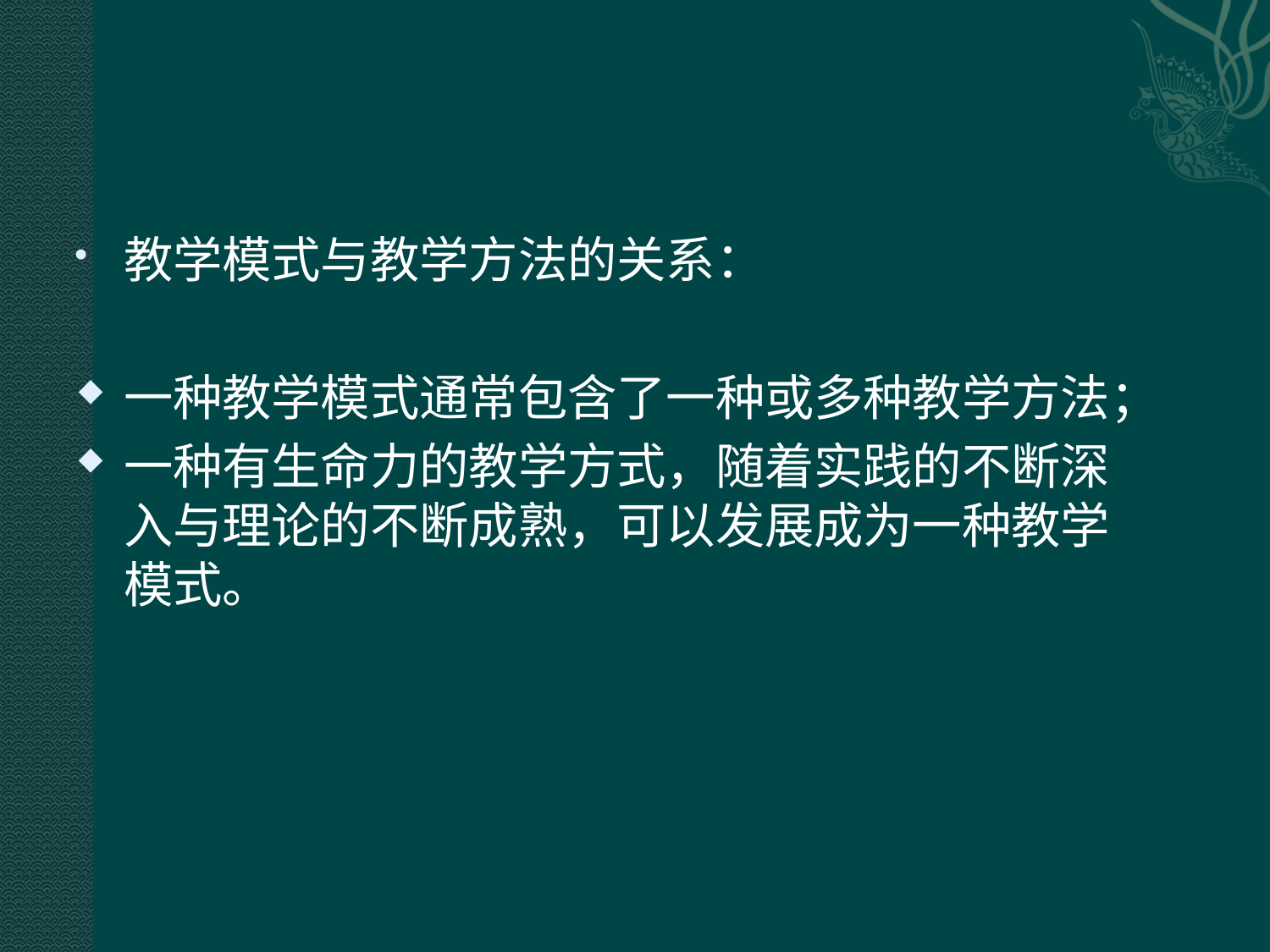

#
教学模式与教学方法的关系：

一种教学模式通常包含了一种或多种教学方法；
一种有生命力的教学方式，随着实践的不断深入与理论的不断成熟，可以发展成为一种教学模式。